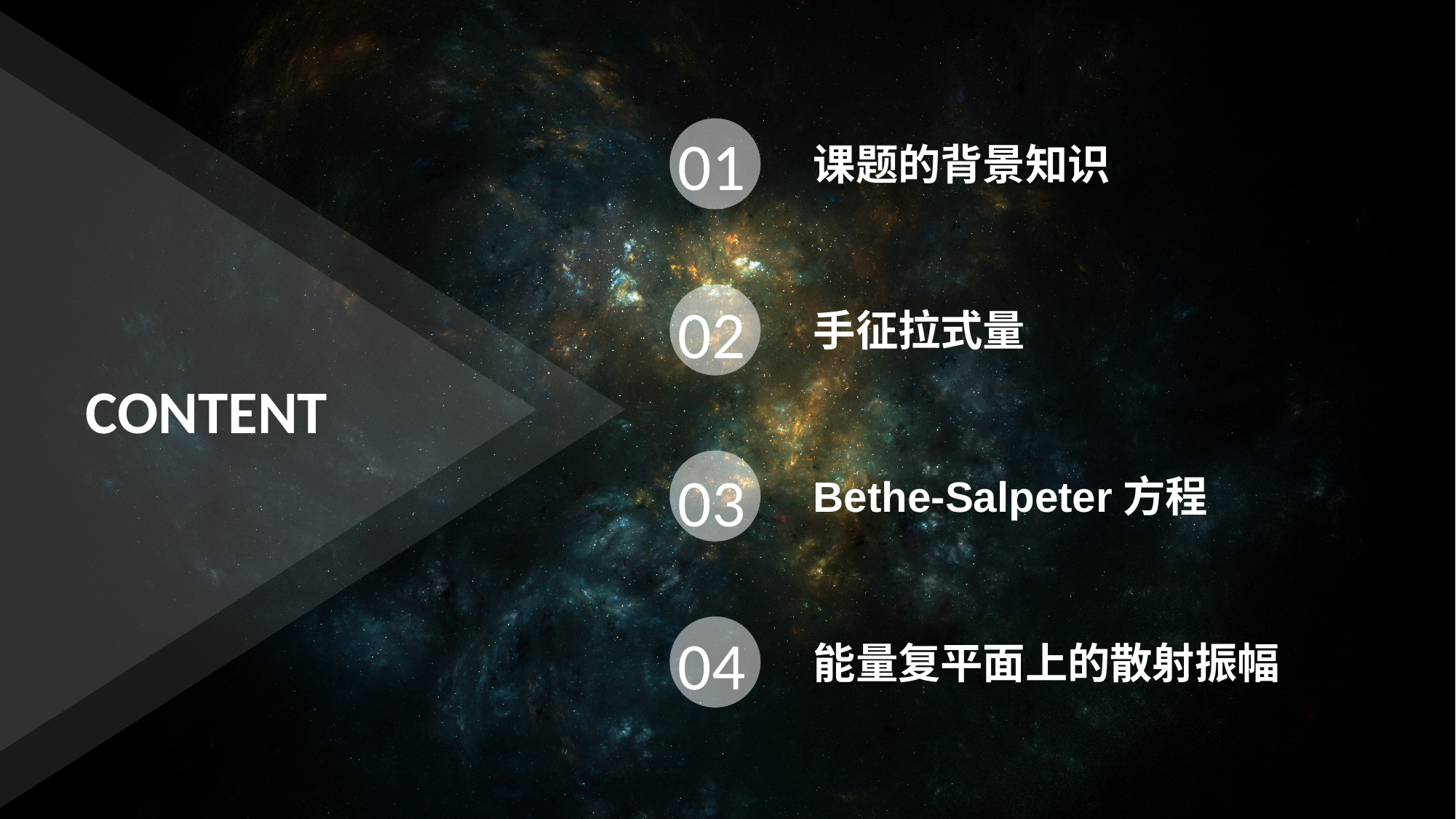

01

课题的背景知识

02
手征拉式量
CONTENT

03
Bethe-Salpeter方程

04
能量复平面上的散射振幅